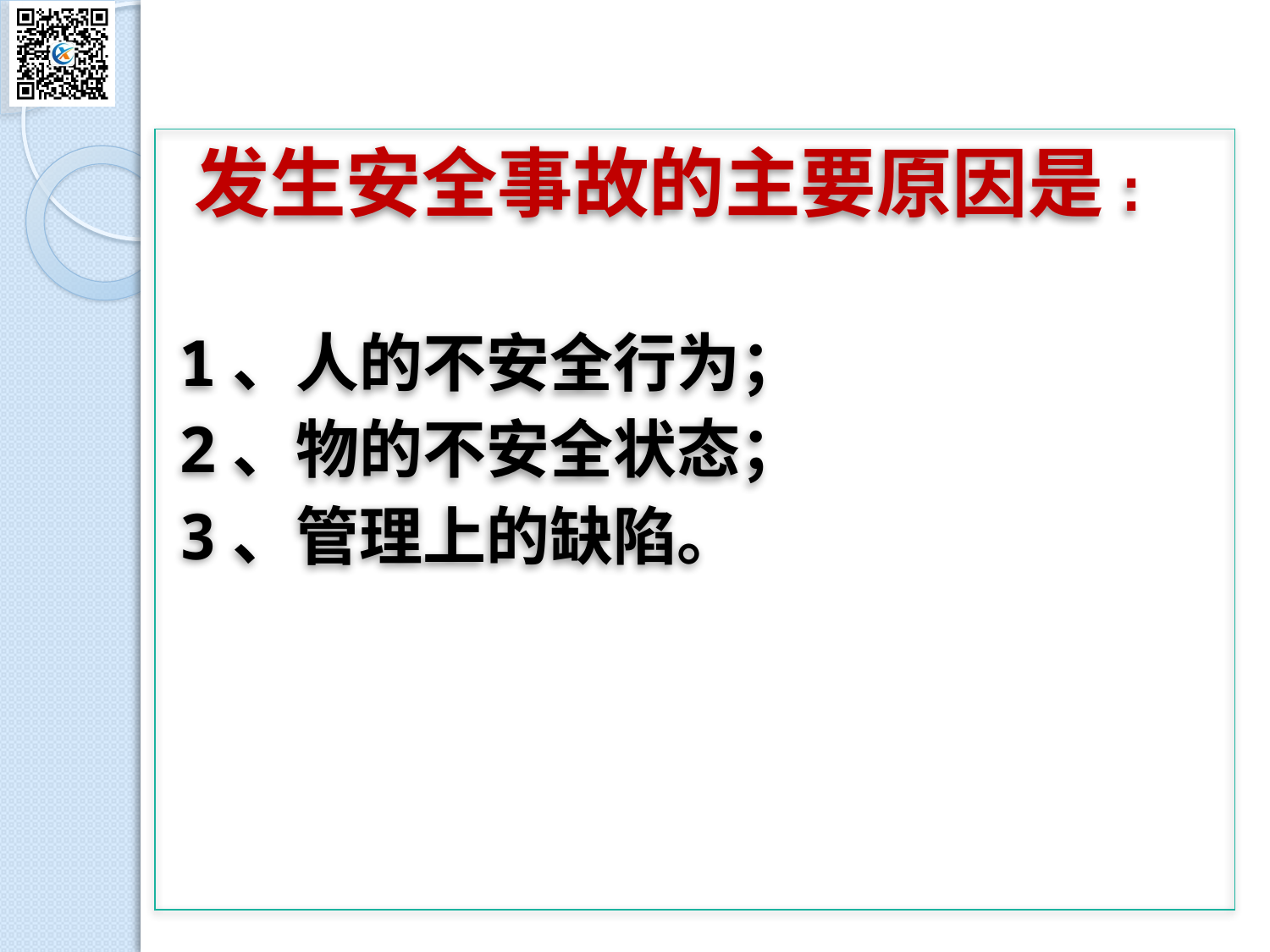

发生安全事故的主要原因是:

1、人的不安全行为；
2、物的不安全状态；
3、管理上的缺陷。